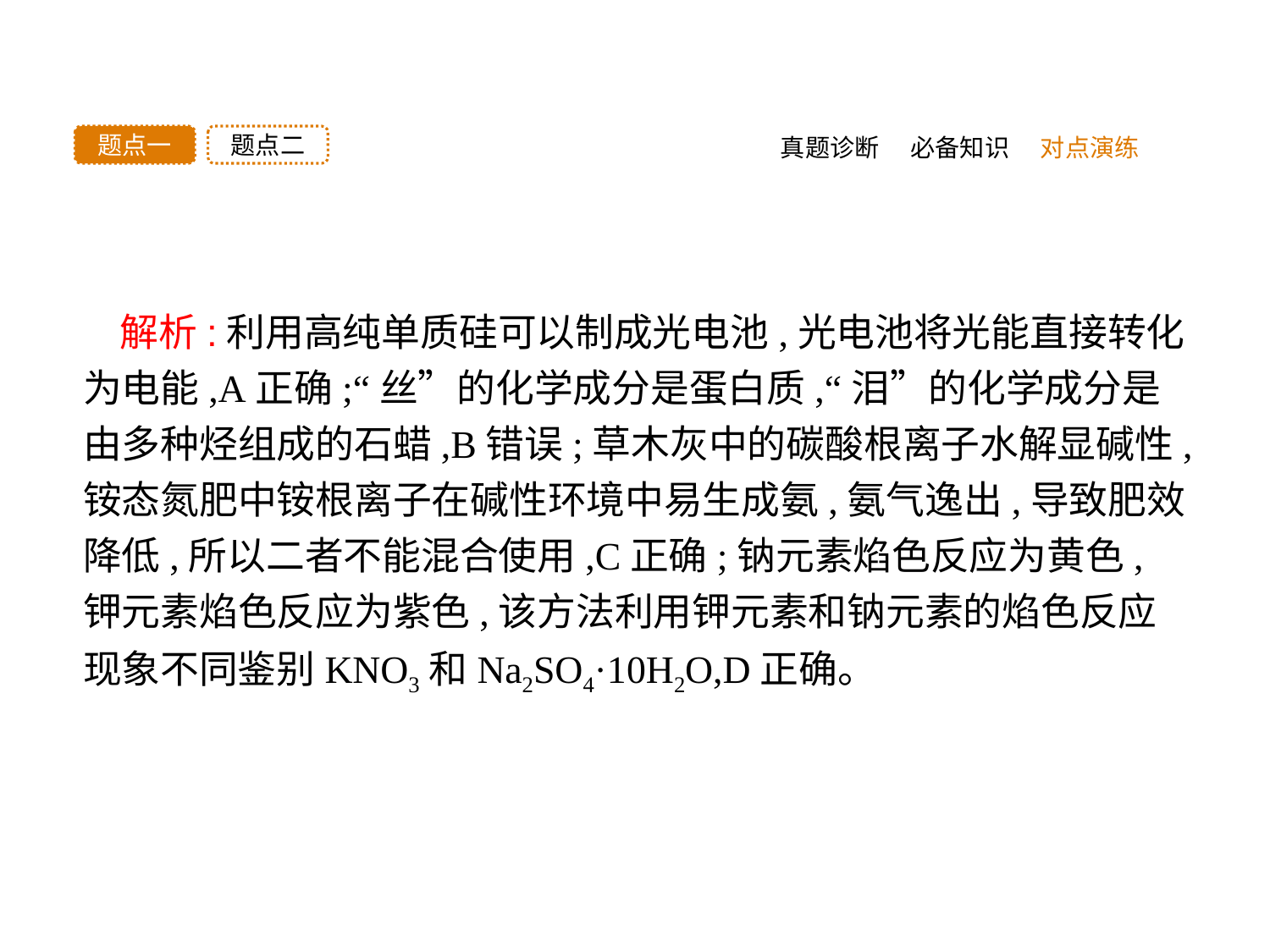

题点二
题点一
真题诊断
必备知识
对点演练
解析:利用高纯单质硅可以制成光电池,光电池将光能直接转化为电能,A正确;“丝”的化学成分是蛋白质,“泪”的化学成分是由多种烃组成的石蜡,B错误;草木灰中的碳酸根离子水解显碱性,铵态氮肥中铵根离子在碱性环境中易生成氨,氨气逸出,导致肥效降低,所以二者不能混合使用,C正确;钠元素焰色反应为黄色,钾元素焰色反应为紫色,该方法利用钾元素和钠元素的焰色反应现象不同鉴别KNO3和Na2SO4·10H2O,D正确。